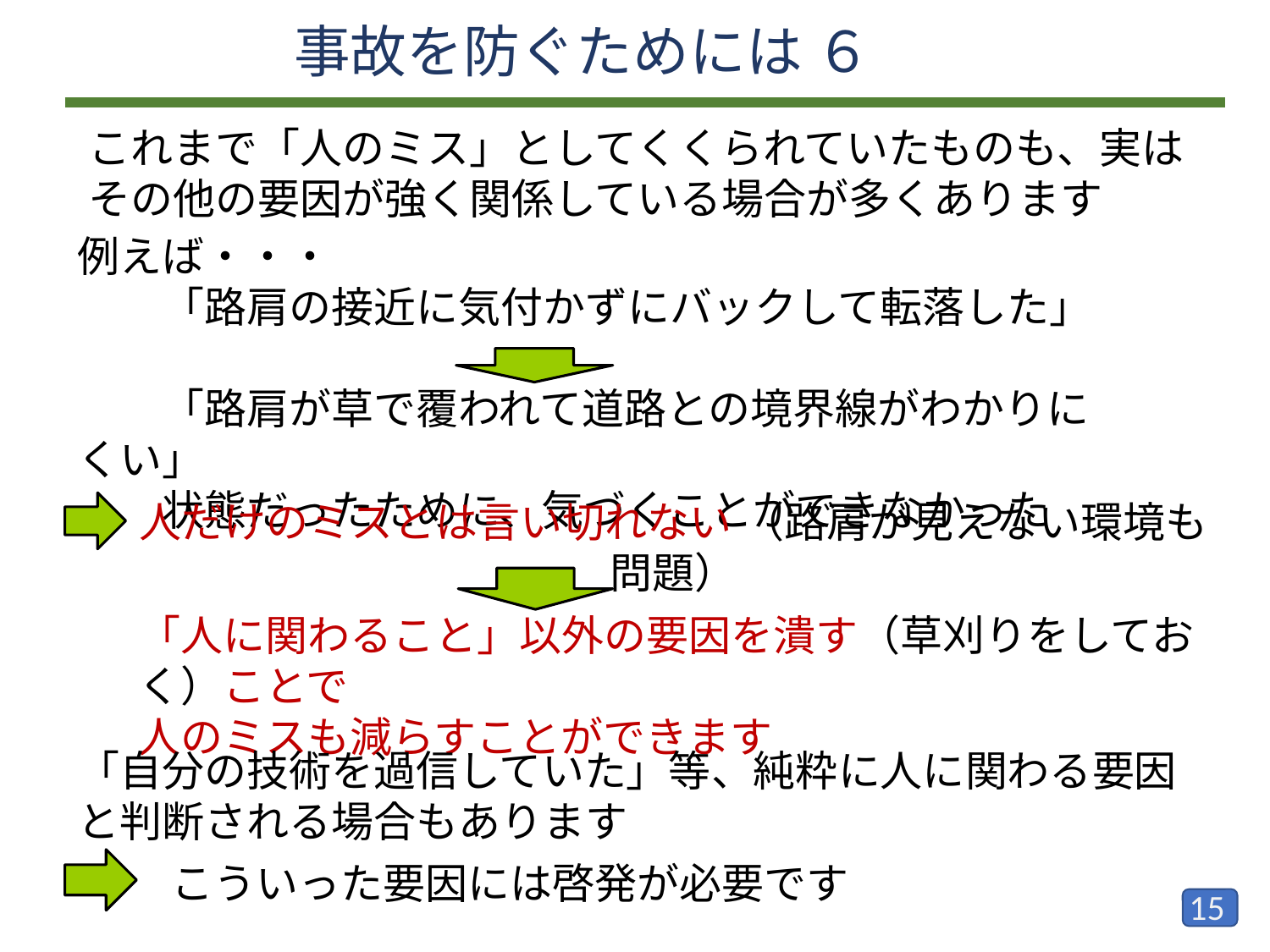

事故を防ぐためには ６
これまで「人のミス」としてくくられていたものも、実はその他の要因が強く関係している場合が多くあります
例えば・・・
　　「路肩の接近に気付かずにバックして転落した」

　　「路肩が草で覆われて道路との境界線がわかりにくい」
　　状態だったために、気づくことができなかった

人だけのミスとは言い切れない （路肩が見えない環境も問題）

「人に関わること」以外の要因を潰す（草刈りをしておく）ことで
人のミスも減らすことができます
「自分の技術を過信していた」等、純粋に人に関わる要因と判断される場合もあります
　　 こういった要因には啓発が必要です

15